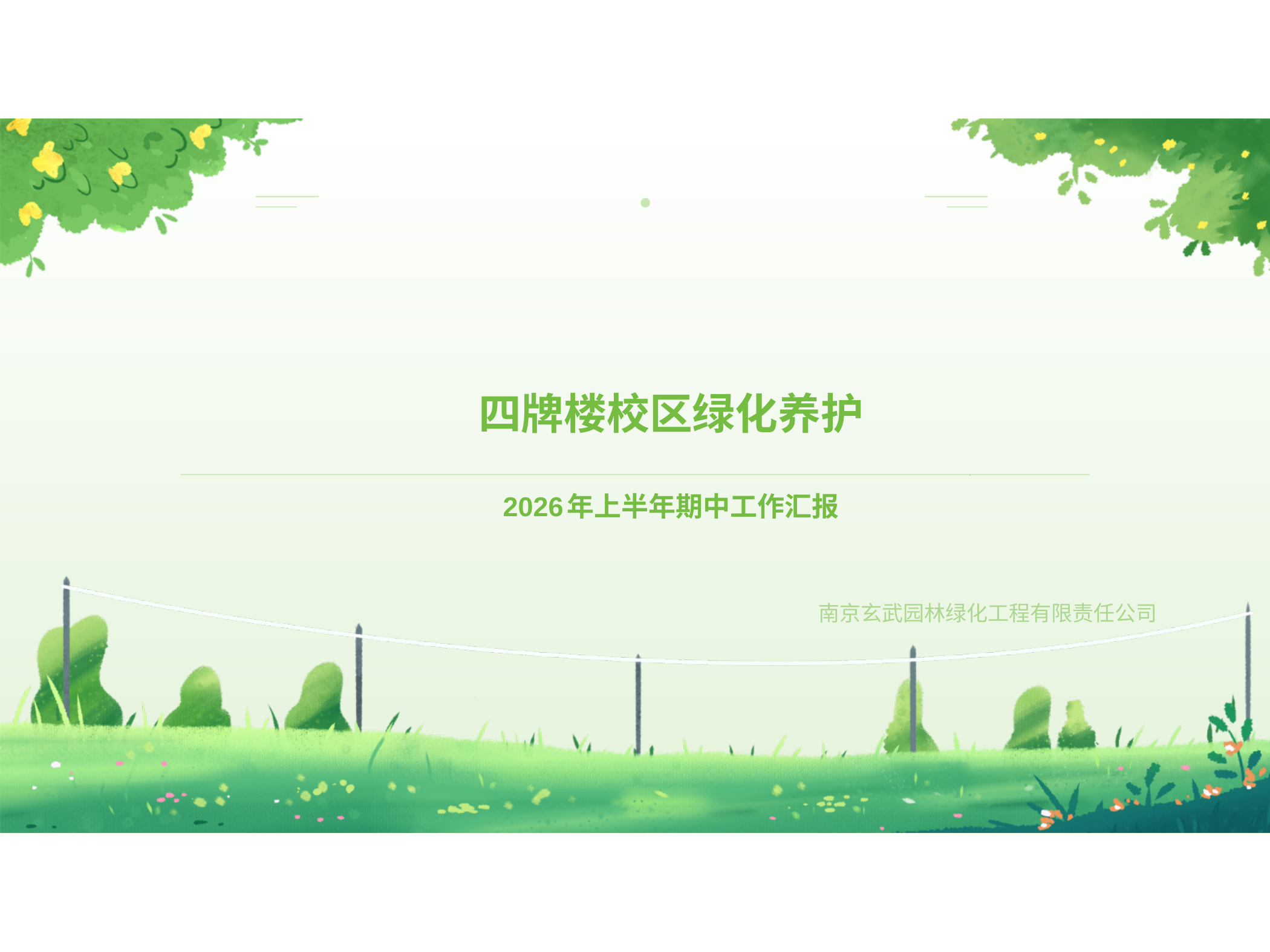

# 四牌楼校区绿化养护 2026年上半年期中工作汇报
南京玄武园林绿化工程有限责任公司